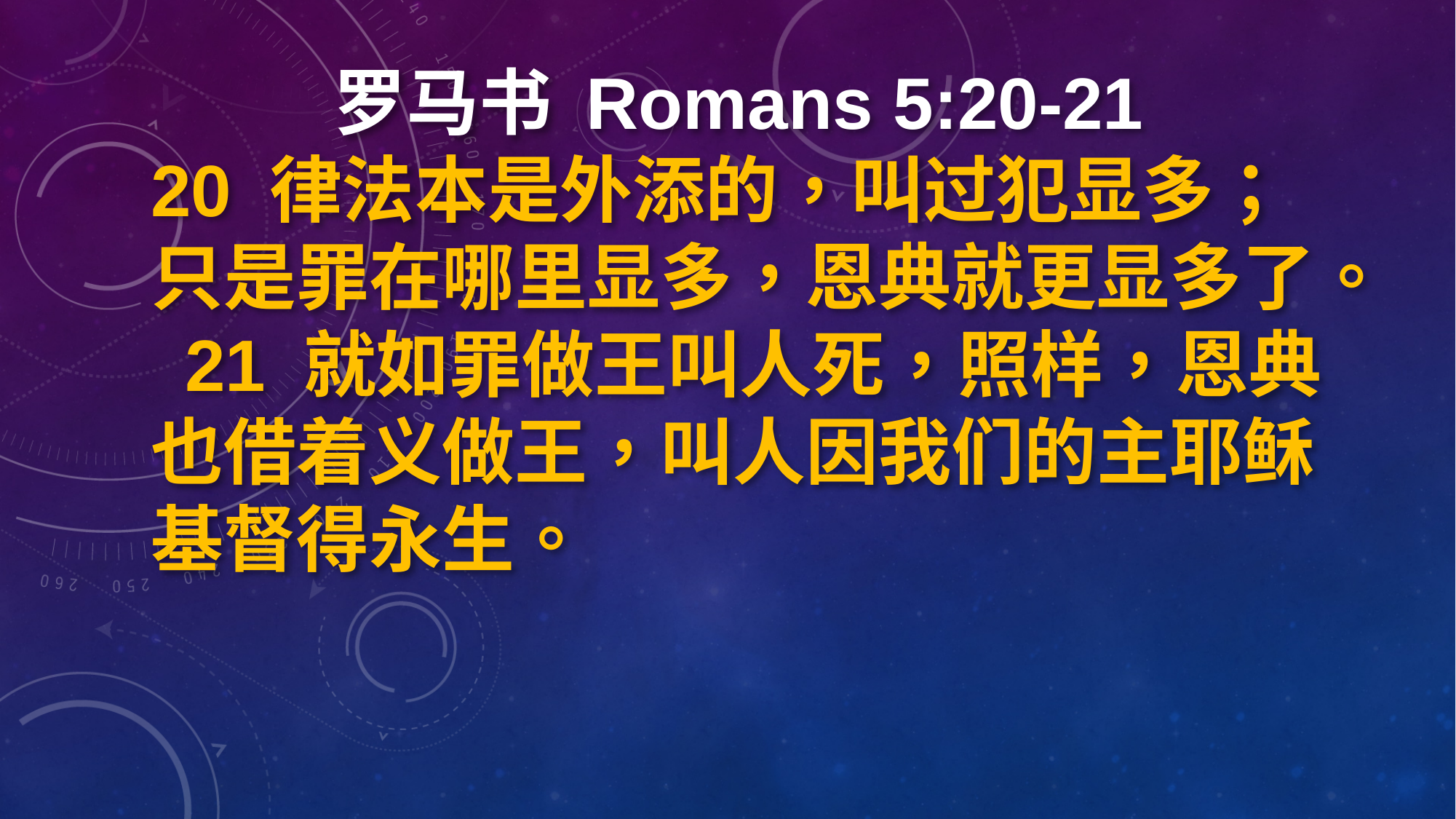

罗马书 Romans 5:20-21
20 律法本是外添的，叫过犯显多；只是罪在哪里显多，恩典就更显多了。 21 就如罪做王叫人死，照样，恩典也借着义做王，叫人因我们的主耶稣基督得永生。